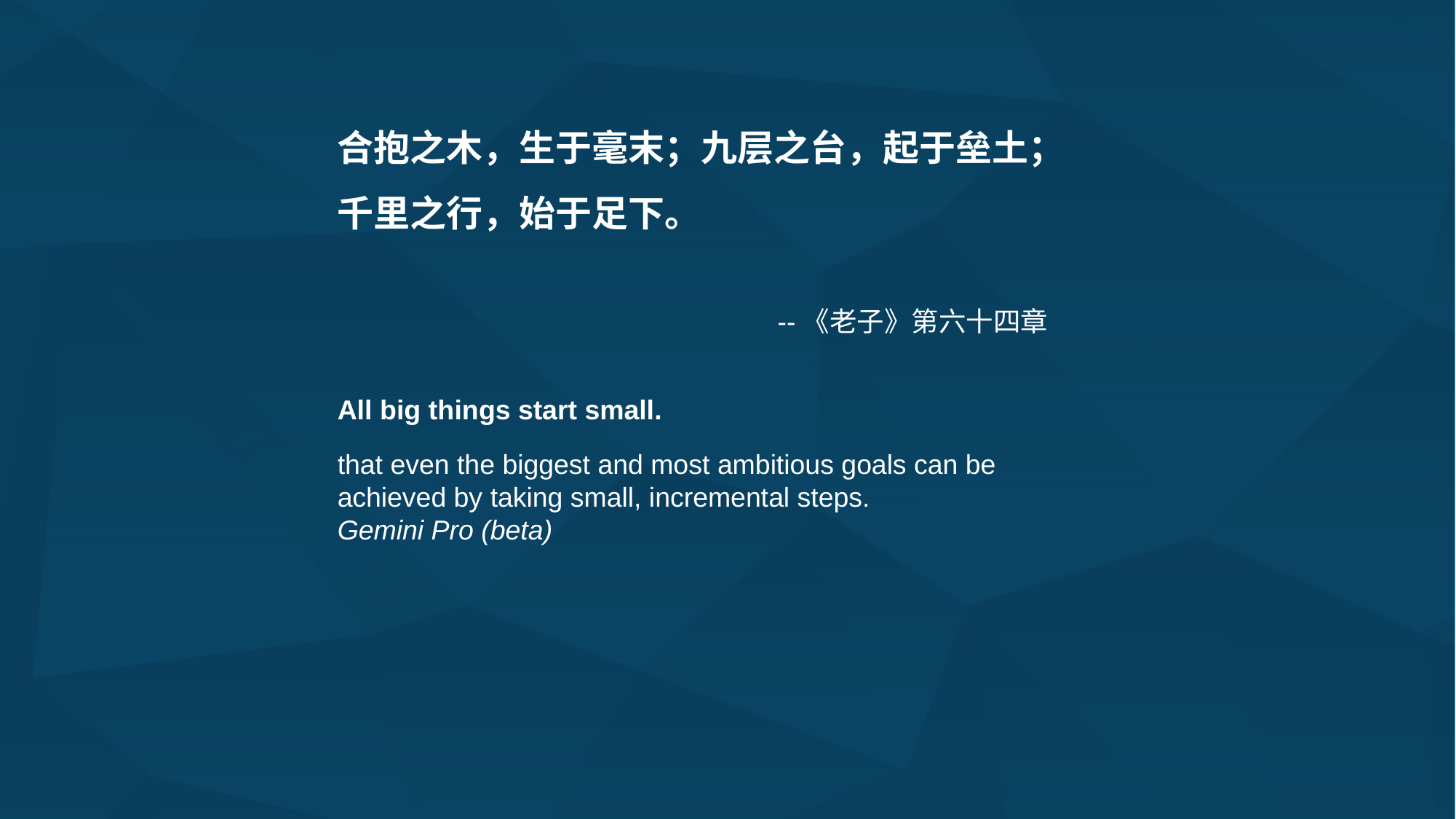

合抱之木，生于毫末；九层之台，起于垒土；千里之行，始于足下。
--《老子》第六十四章
All big things start small.
that even the biggest and most ambitious goals can be achieved by taking small, incremental steps.
Gemini Pro (beta)